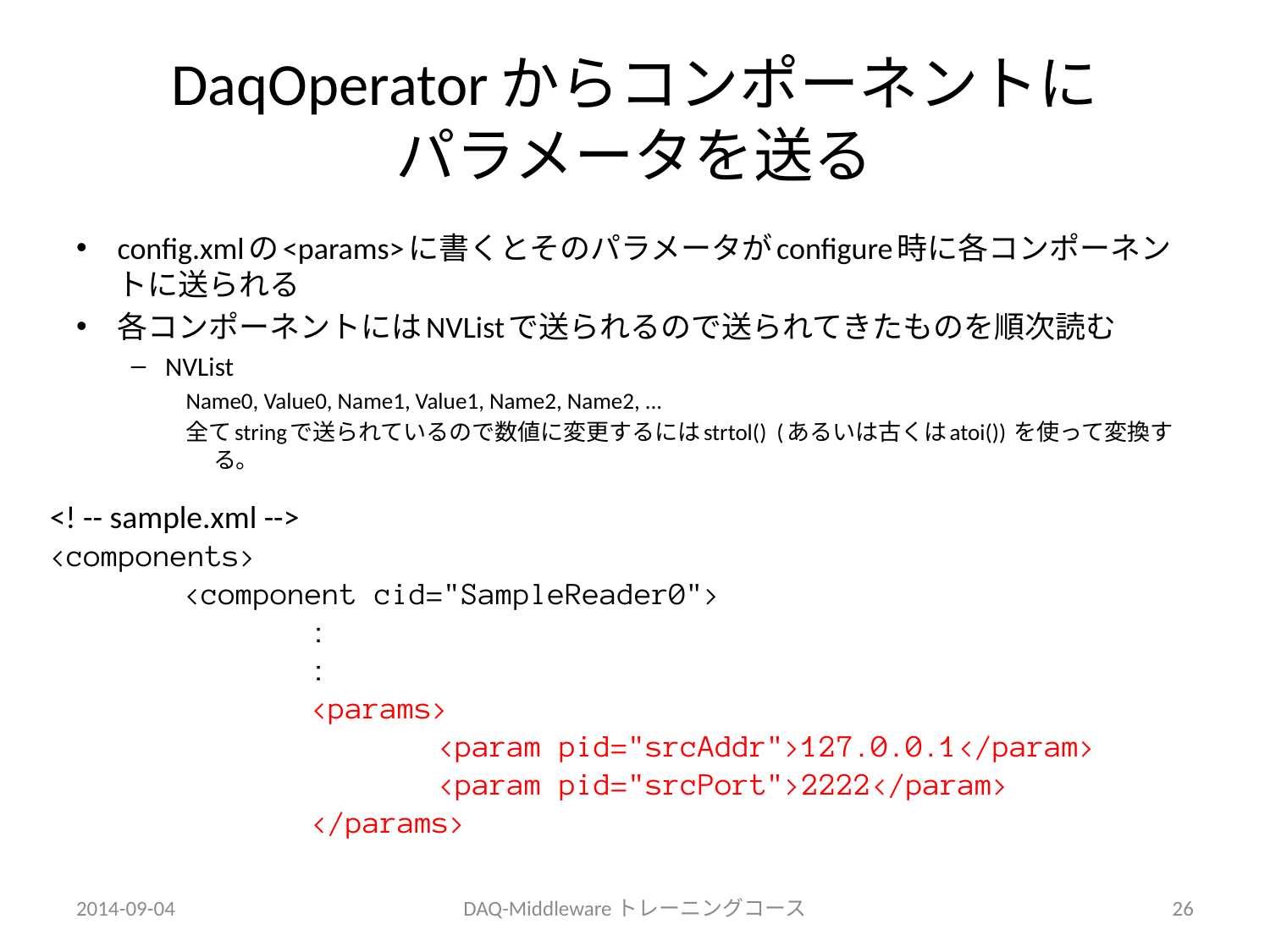

# DaqOperatorからコンポーネントに パラメータを送る
config.xmlの<params>に書くとそのパラメータがconfigure時に各コンポーネントに送られる
各コンポーネントにはNVListで送られるので送られてきたものを順次読む
NVList
Name0, Value0, Name1, Value1, Name2, Name2, ...
全てstringで送られているので数値に変更するにはstrtol()  (あるいは古くはatoi()) を使って変換する。

<! -- sample.xml -->
<components>
　　　　<component cid="SampleReader0">
　　　　　　　　:
　　　　　　　　:
　　　　　　　　<params>
　　　　　　　　　　　　<param pid="srcAddr">127.0.0.1</param>
　　　　　　　　　　　　<param pid="srcPort">2222</param>
　　　　　　　　</params>
2014-09-04
DAQ-Middlewareトレーニングコース
26